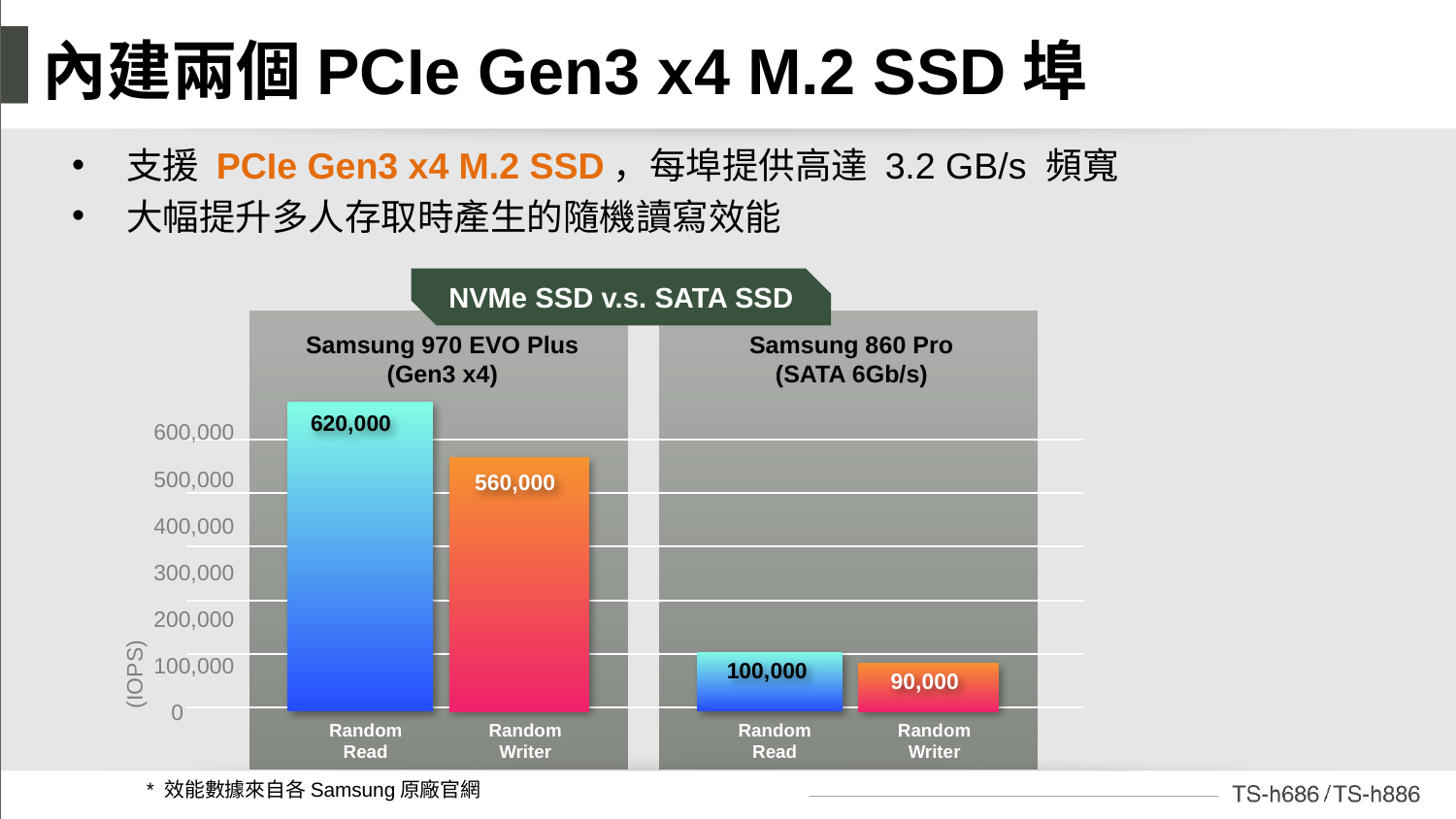

# 內建兩個PCIe Gen3 x4 M.2 SSD埠
支援 PCIe Gen3 x4 M.2 SSD，每埠提供高達 3.2 GB/s 頻寬
大幅提升多人存取時產生的隨機讀寫效能
NVMe SSD v.s. SATA SSD

Samsung 970 EVO Plus
(Gen3 x4)
Samsung 860 Pro
(SATA 6Gb/s)
620,000

600,000
500,000
400,000
300,000
200,000
100,000
0

560,000
(IOPS)
100,000

90,000

Random
Read
Random
Writer
Random
Read
Random
Writer
* 效能數據來自各Samsung原廠官網